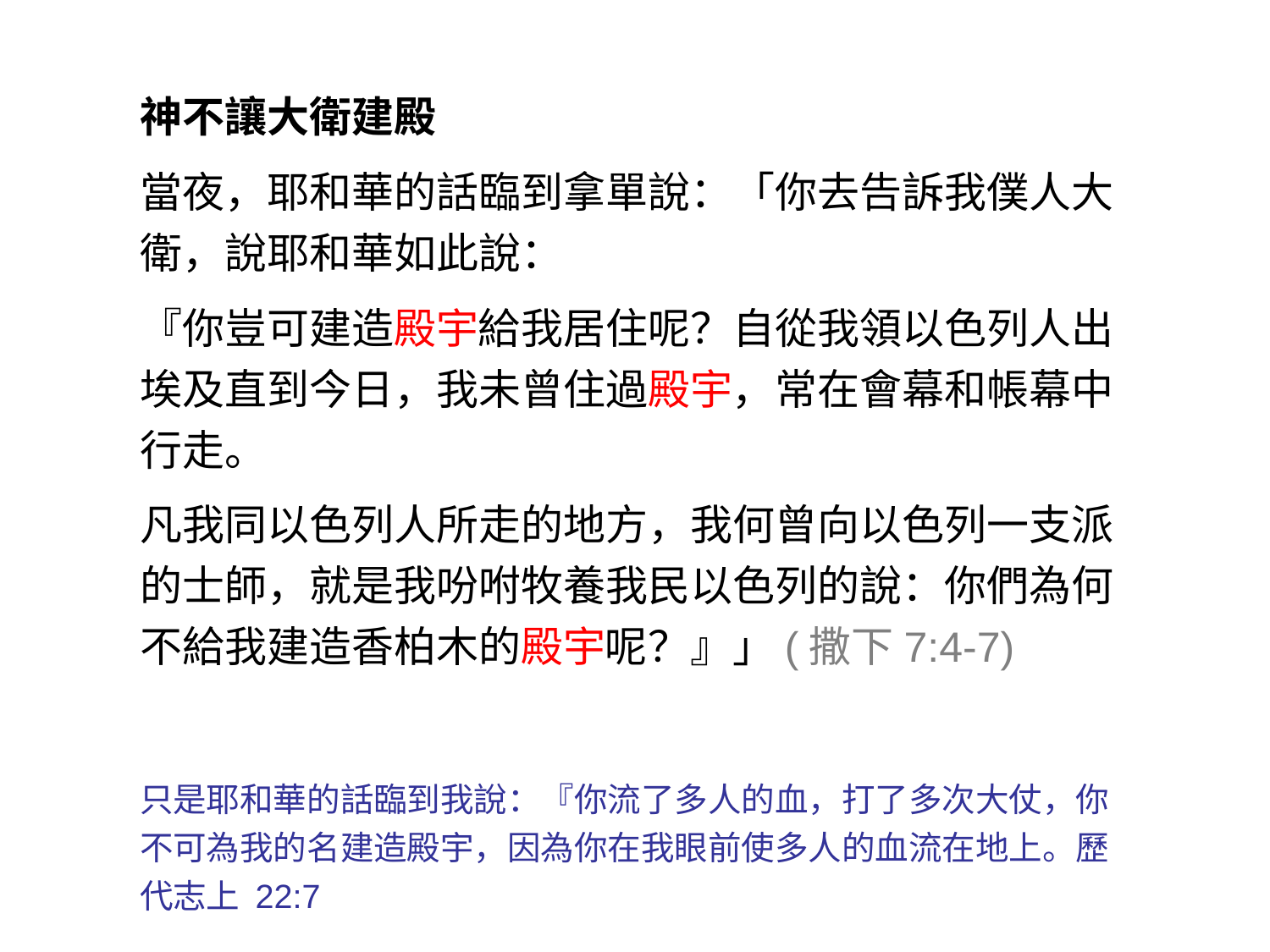

神不讓大衛建殿
當夜，耶和華的話臨到拿單說：「你去告訴我僕人大衛，說耶和華如此說：
『你豈可建造殿宇給我居住呢？自從我領以色列人出埃及直到今日，我未曾住過殿宇，常在會幕和帳幕中行走。
凡我同以色列人所走的地方，我何曾向以色列一支派的士師，就是我吩咐牧養我民以色列的說：你們為何不給我建造香柏木的殿宇呢？』」(撒下7:4-7)
只是耶和華的話臨到我說：『你流了多人的血，打了多次大仗，你不可為我的名建造殿宇，因為你在我眼前使多人的血流在地上。歷代志上 22:7